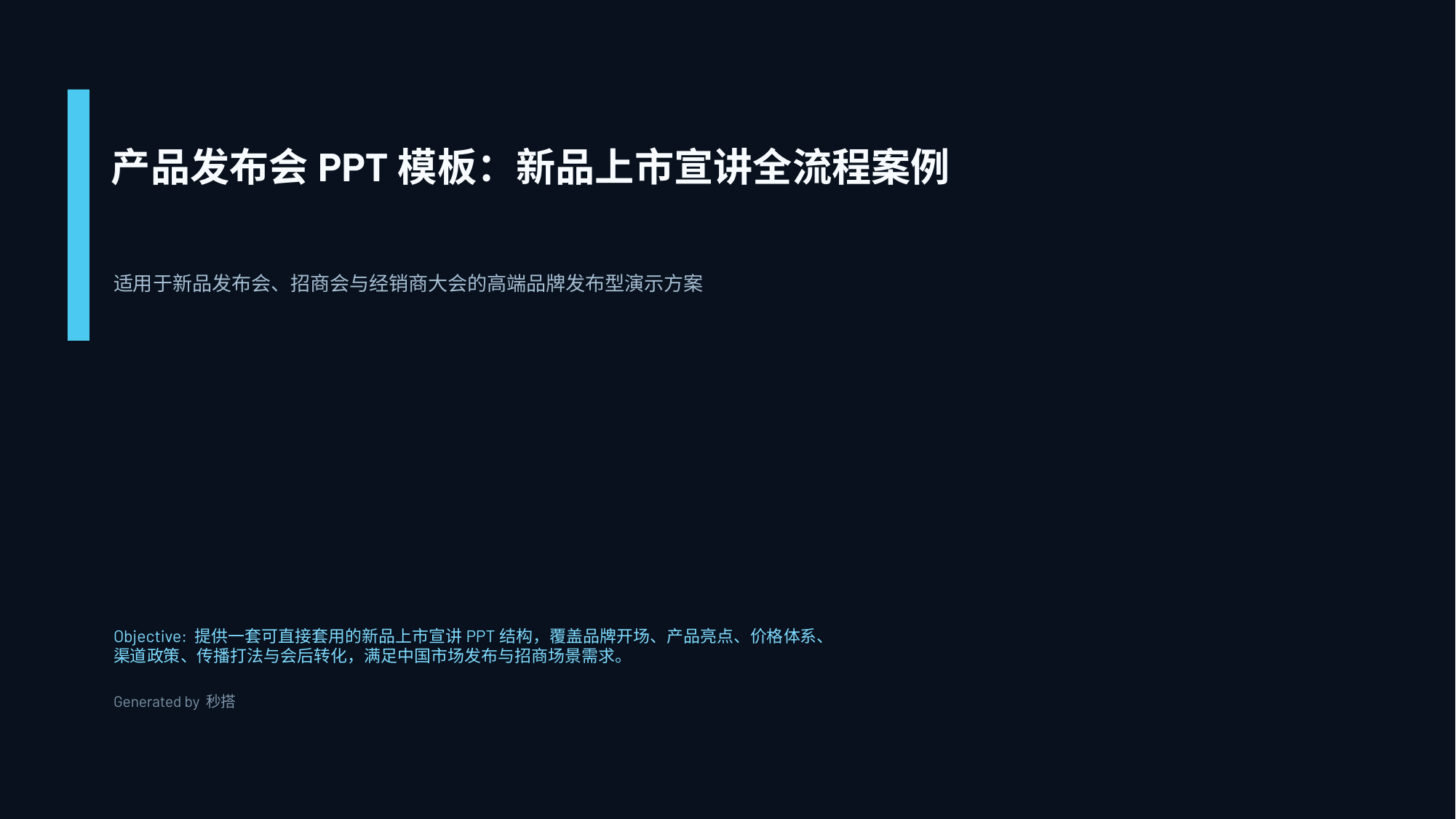

产品发布会PPT模板：新品上市宣讲全流程案例
适用于新品发布会、招商会与经销商大会的高端品牌发布型演示方案
Objective: 提供一套可直接套用的新品上市宣讲PPT结构，覆盖品牌开场、产品亮点、价格体系、渠道政策、传播打法与会后转化，满足中国市场发布与招商场景需求。
Generated by 秒搭